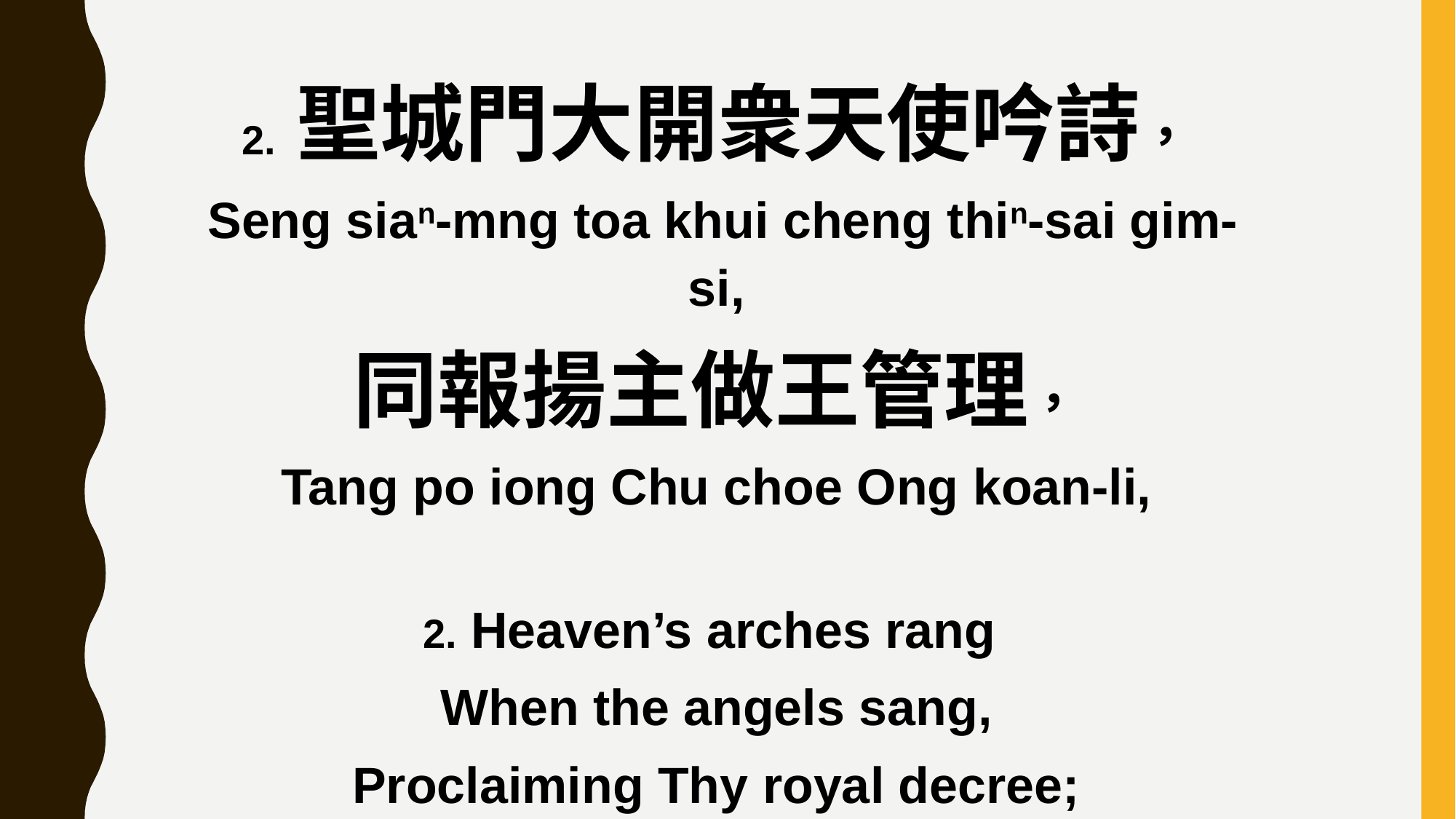

2. 聖城門大開衆天使吟詩，
 Seng sian-mng toa khui cheng thin-sai gim-si,
同報揚主做王管理，
Tang po iong Chu choe Ong koan-li,

2. Heaven’s arches rang
When the angels sang,
Proclaiming Thy royal decree;